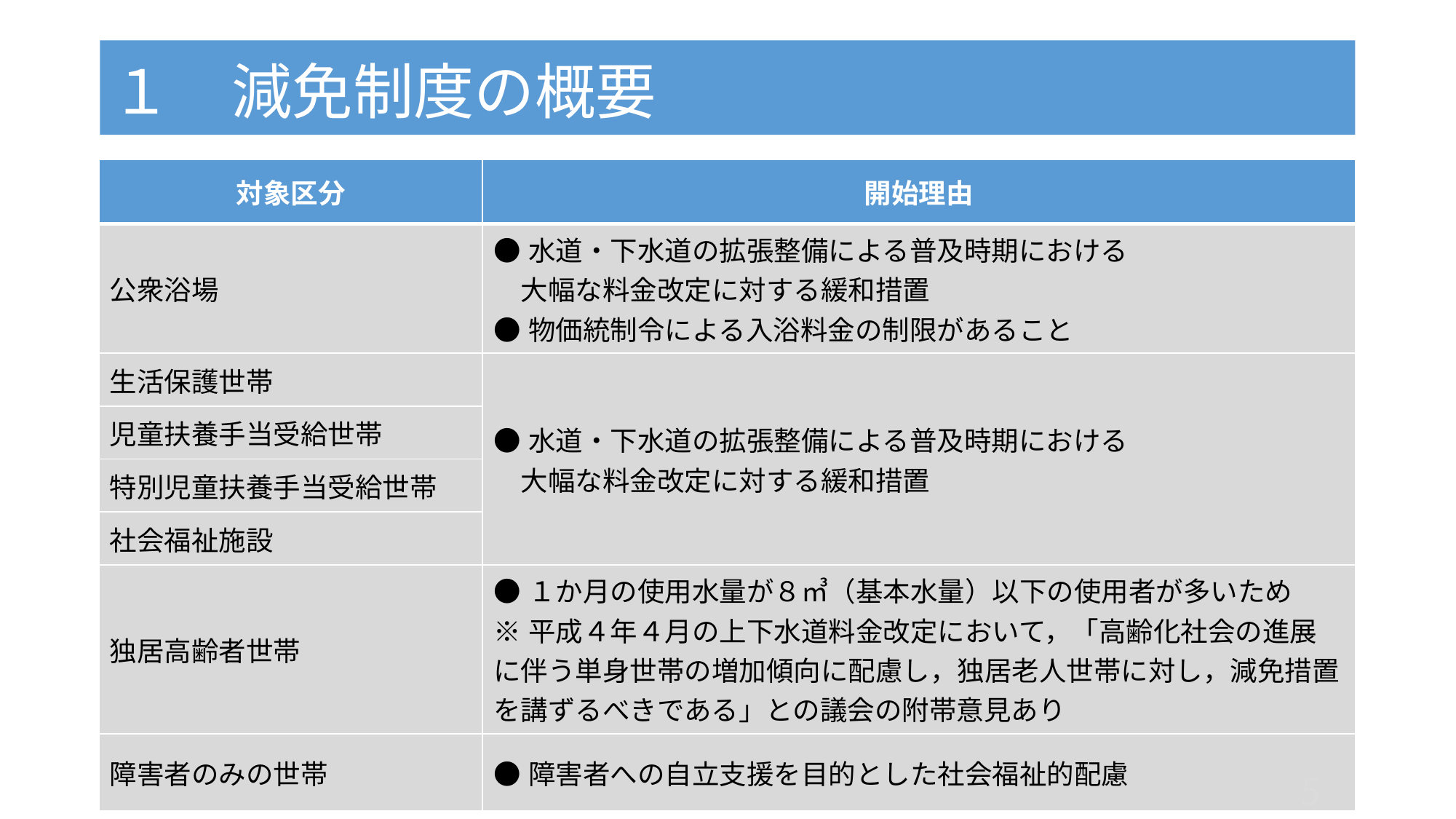

# １　減免制度の概要
| 対象区分 | 開始理由 |
| --- | --- |
| 公衆浴場 | ●水道・下水道の拡張整備による普及時期における 　大幅な料金改定に対する緩和措置 ●物価統制令による入浴料金の制限があること |
| 生活保護世帯 | ●水道・下水道の拡張整備による普及時期における 　大幅な料金改定に対する緩和措置 |
| 児童扶養手当受給世帯 |  |
| 特別児童扶養手当受給世帯 |  |
| 社会福祉施設 |  |
| 独居高齢者世帯 | ●１か月の使用水量が８㎥（基本水量）以下の使用者が多いため ※平成４年４月の上下水道料金改定において，「高齢化社会の進展に伴う単身世帯の増加傾向に配慮し，独居老人世帯に対し，減免措置を講ずるべきである」との議会の附帯意見あり |
| 障害者のみの世帯 | ●障害者への自立支援を目的とした社会福祉的配慮 |
5